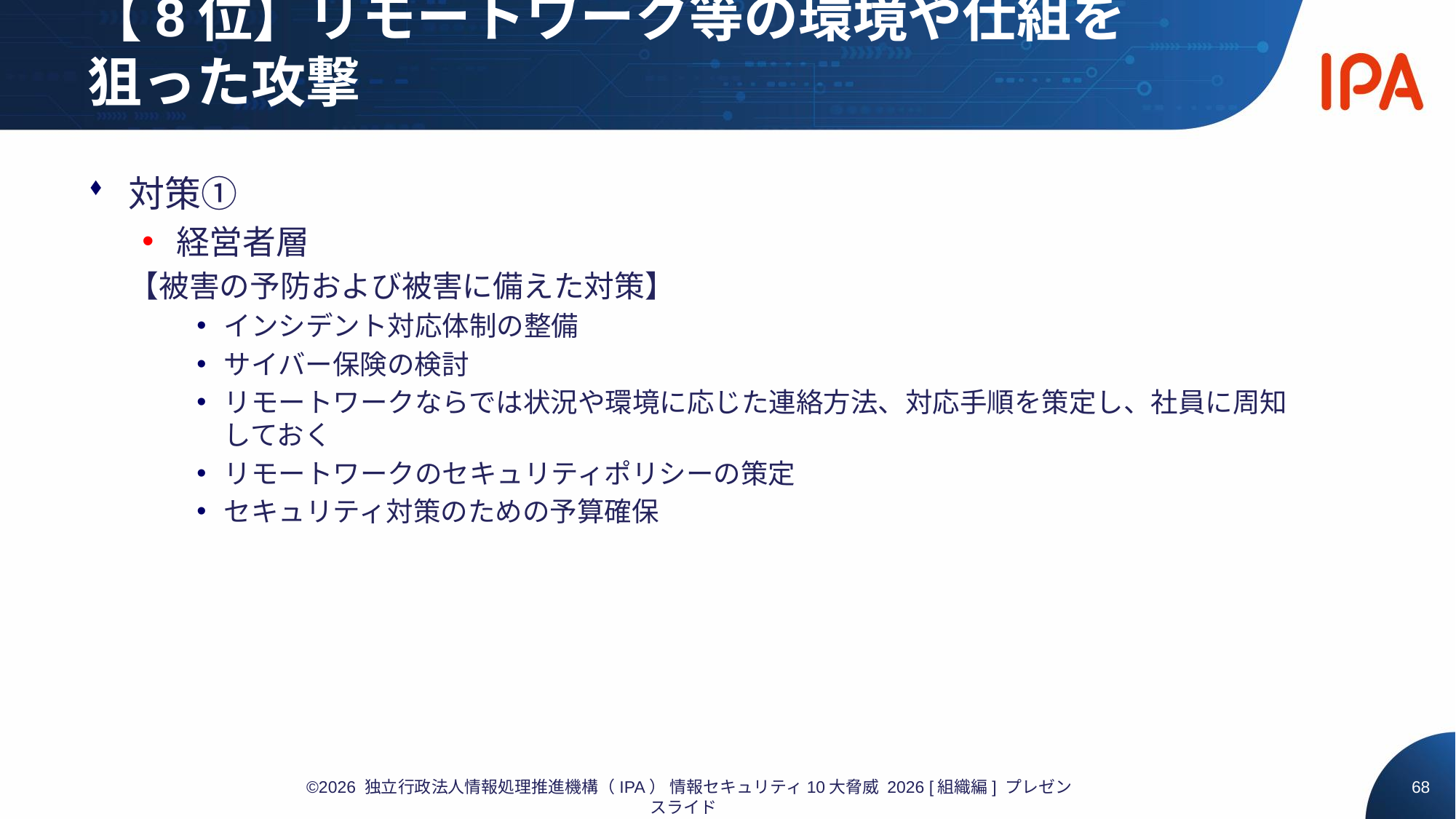

# 【8位】リモートワーク等の環境や仕組を狙った攻撃
対策①
経営者層
【被害の予防および被害に備えた対策】
インシデント対応体制の整備
サイバー保険の検討
リモートワークならでは状況や環境に応じた連絡方法、対応手順を策定し、社員に周知しておく
リモートワークのセキュリティポリシーの策定
セキュリティ対策のための予算確保

68
©2026 独立行政法人情報処理推進機構（IPA） 情報セキュリティ10大脅威 2026 [組織編] プレゼンスライド